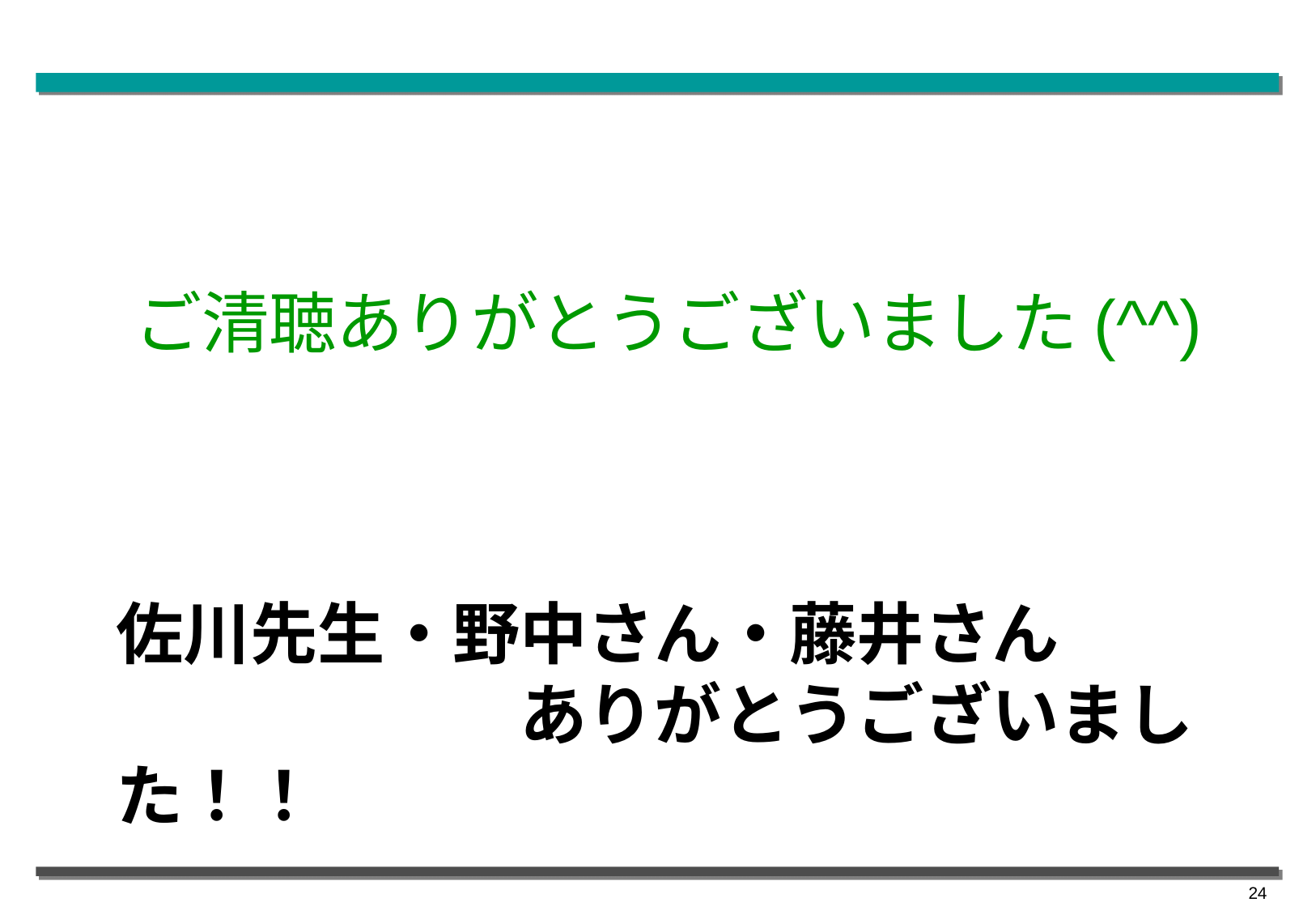

ご清聴ありがとうございました(^^)
# 佐川先生・野中さん・藤井さん 　　　　　　ありがとうございました！！
24